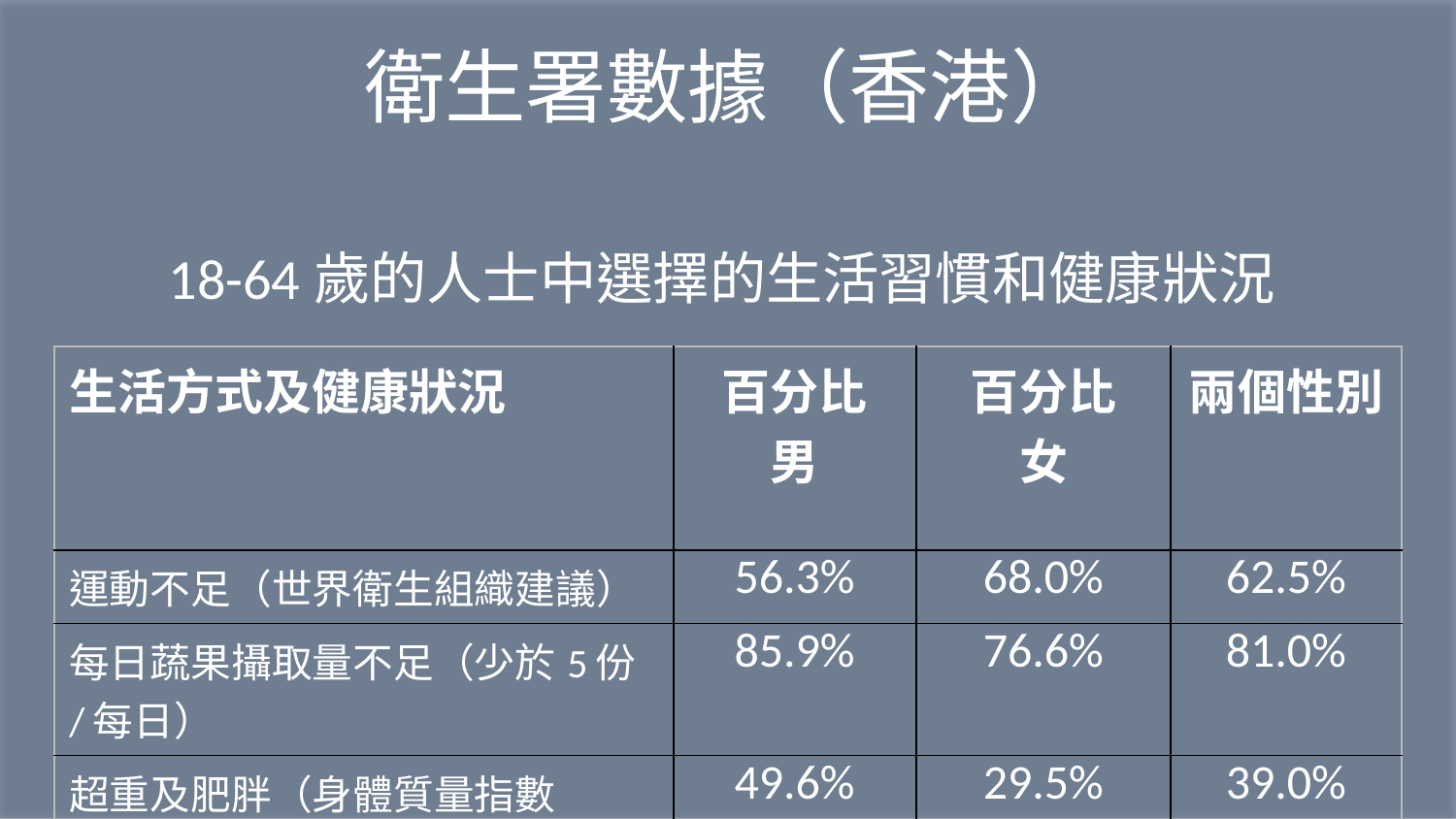

衛生署數據（香港）
18-64歲的人士中選擇的生活習慣和健康狀況

| 生活方式及健康狀況 | 百分比 男 | 百分比 女 | 兩個性別 |
| --- | --- | --- | --- |
| 運動不足（世界衛生組織建議） | 56.3% | 68.0% | 62.5% |
| 每日蔬果攝取量不足（少於5份/每日） | 85.9% | 76.6% | 81.0% |
| 超重及肥胖（身體質量指數>23.0） | 49.6% | 29.5% | 39.0% |